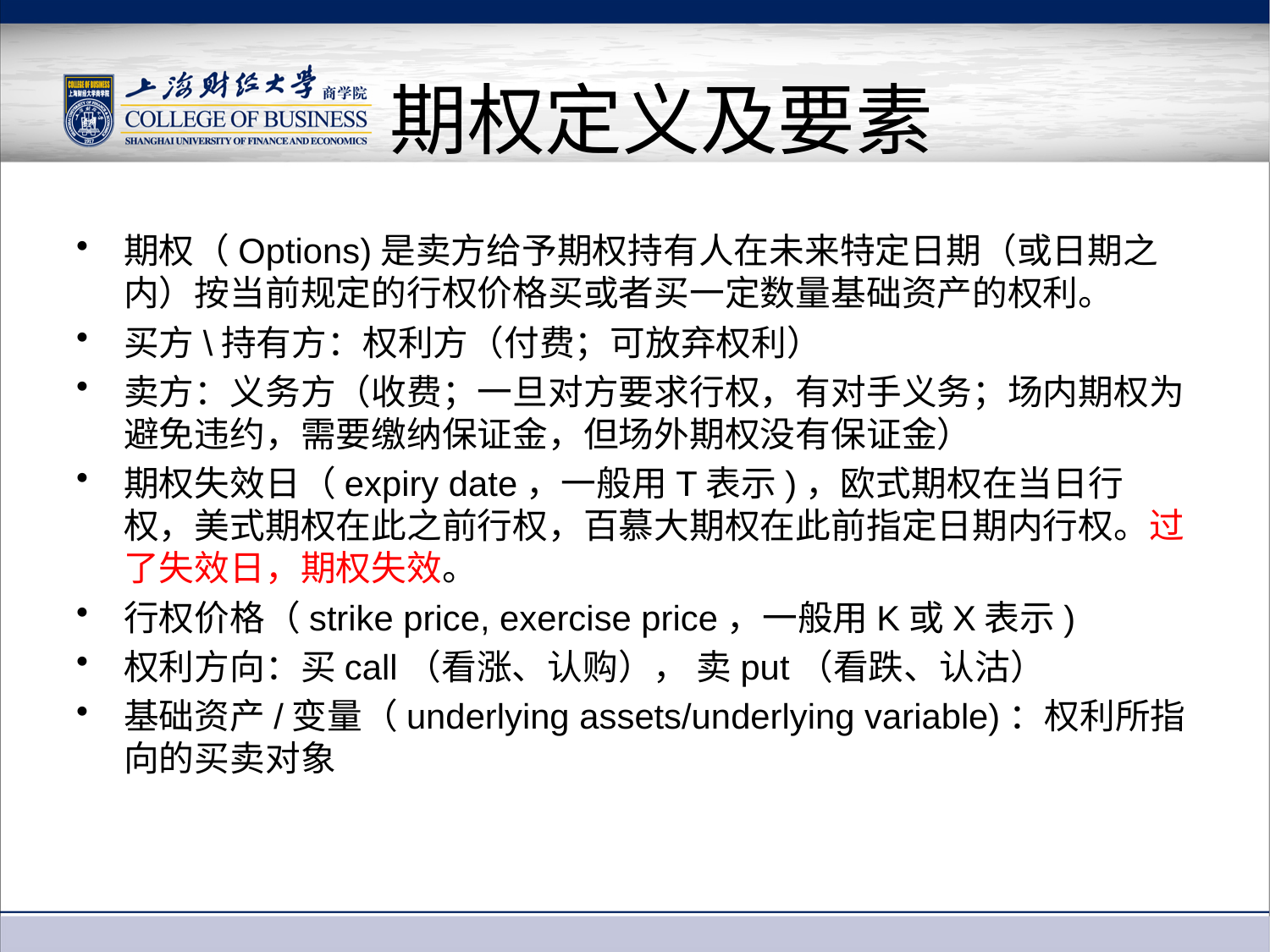

# 期权定义及要素
期权（Options)是卖方给予期权持有人在未来特定日期（或日期之内）按当前规定的行权价格买或者买一定数量基础资产的权利。
买方\持有方：权利方（付费；可放弃权利）
卖方：义务方（收费；一旦对方要求行权，有对手义务；场内期权为避免违约，需要缴纳保证金，但场外期权没有保证金）
期权失效日（expiry date，一般用T表示)，欧式期权在当日行权，美式期权在此之前行权，百慕大期权在此前指定日期内行权。过了失效日，期权失效。
行权价格（strike price, exercise price，一般用K或X表示)
权利方向：买call（看涨、认购）， 卖put（看跌、认沽）
基础资产/变量（underlying assets/underlying variable)：权利所指向的买卖对象